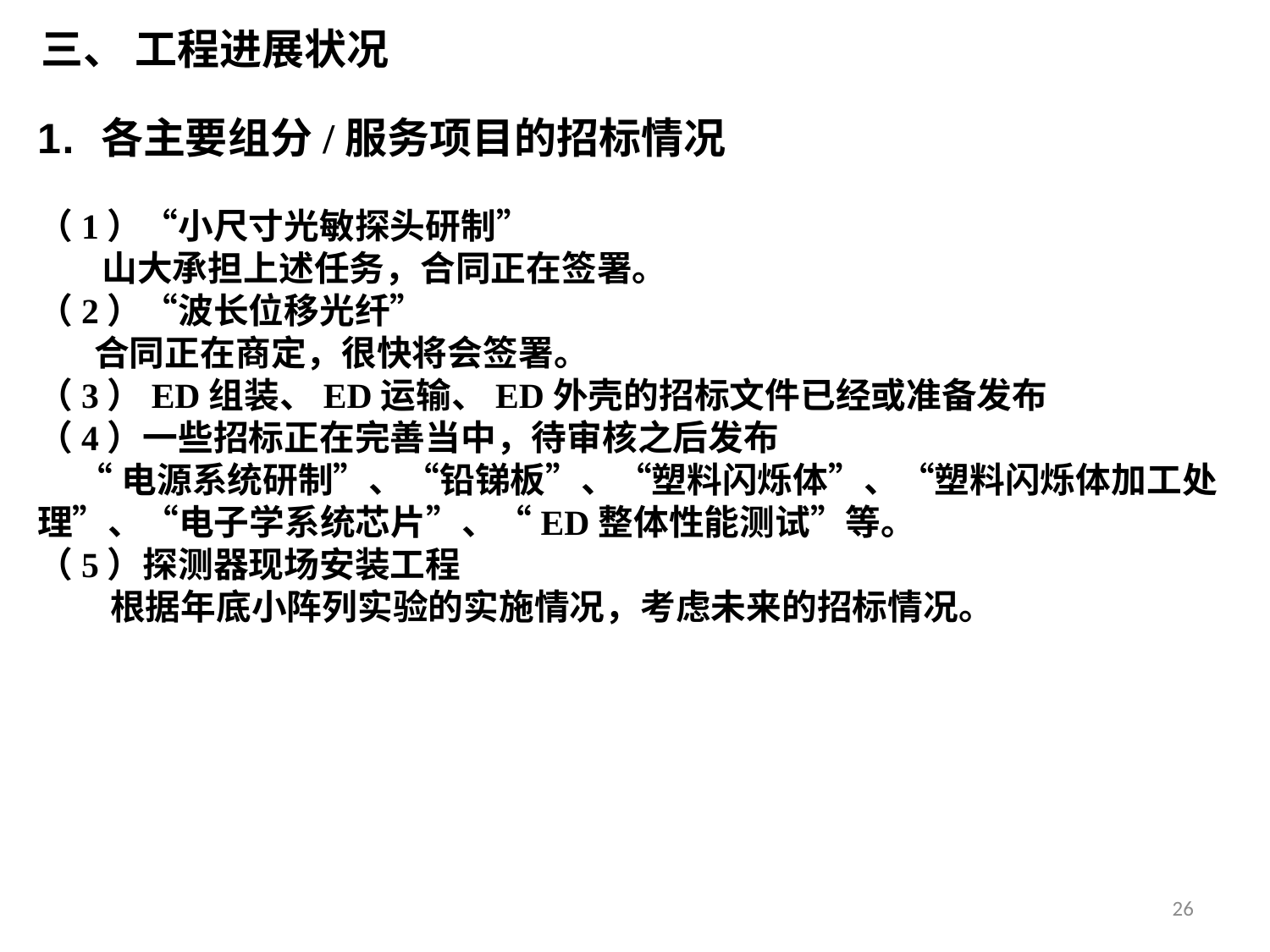

三、 工程进展状况
各主要组分/服务项目的招标情况

（1）“小尺寸光敏探头研制”
       山大承担上述任务，合同正在签署。
（2）“波长位移光纤”
      合同正在商定，很快将会签署。
（3）ED组装、ED运输、ED外壳的招标文件已经或准备发布
（4）一些招标正在完善当中，待审核之后发布
     “电源系统研制”、“铅锑板”、“塑料闪烁体”、“塑料闪烁体加工处理”、“电子学系统芯片”、“ED整体性能测试”等。
（5）探测器现场安装工程
        根据年底小阵列实验的实施情况，考虑未来的招标情况。
26